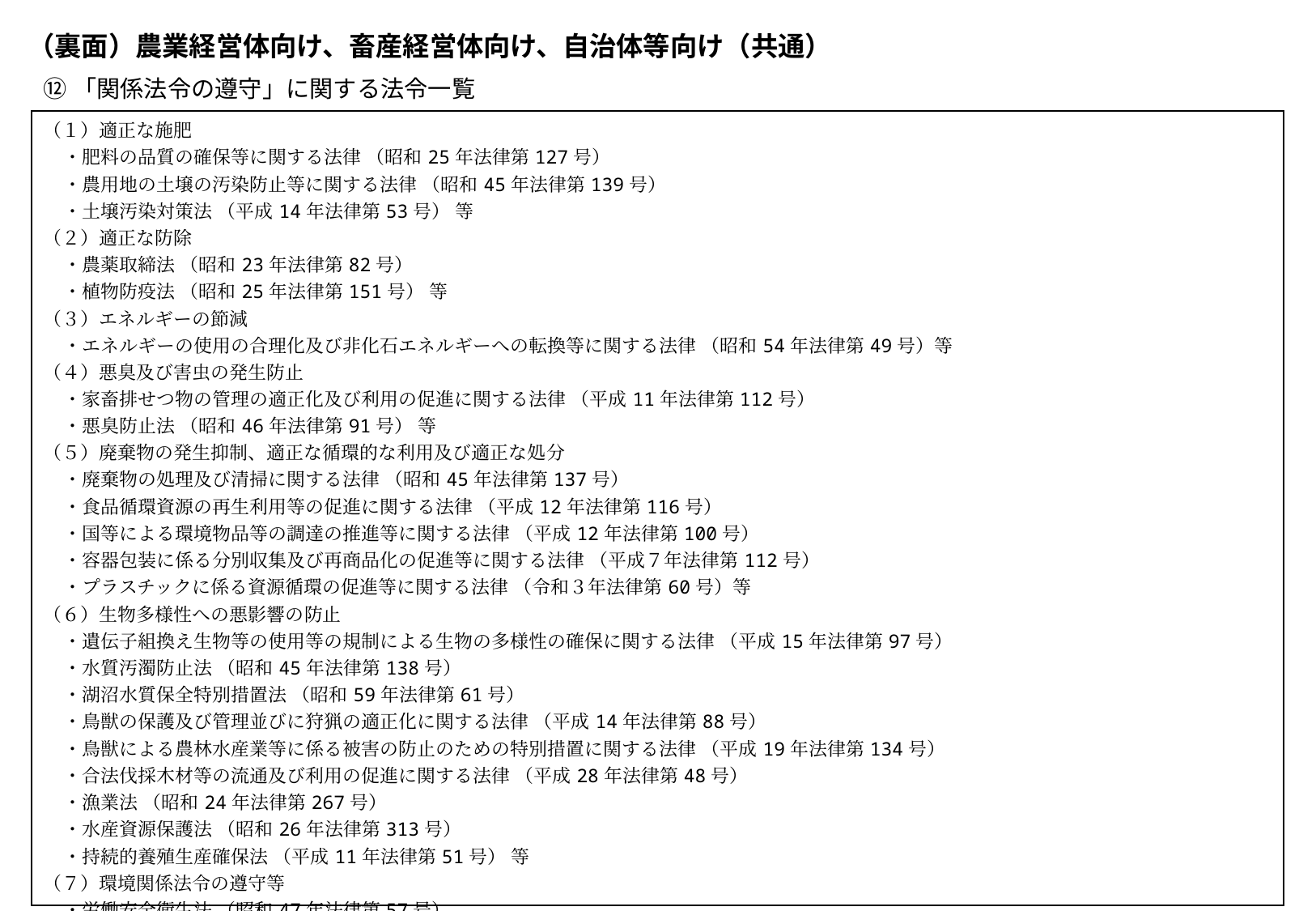

（裏面）農業経営体向け、畜産経営体向け、自治体等向け（共通）
⑫「関係法令の遵守」に関する法令一覧

| （１）適正な施肥 ・肥料の品質の確保等に関する法律 （昭和25年法律第127号） ・農用地の土壌の汚染防止等に関する法律 （昭和45年法律第139号） ・土壌汚染対策法 （平成14年法律第53号） 等 （２）適正な防除 ・農薬取締法 （昭和23年法律第82号） ・植物防疫法 （昭和25年法律第151号） 等 （３）エネルギーの節減 ・エネルギーの使用の合理化及び非化石エネルギーへの転換等に関する法律 （昭和54年法律第49号）等 （４）悪臭及び害虫の発生防止 ・家畜排せつ物の管理の適正化及び利用の促進に関する法律 （平成11年法律第112号） ・悪臭防止法 （昭和46年法律第91号） 等 （５）廃棄物の発生抑制、適正な循環的な利用及び適正な処分 ・廃棄物の処理及び清掃に関する法律 （昭和45年法律第137号） ・食品循環資源の再生利用等の促進に関する法律 （平成12年法律第116号） ・国等による環境物品等の調達の推進等に関する法律 （平成12年法律第100号） ・容器包装に係る分別収集及び再商品化の促進等に関する法律 （平成７年法律第112号） ・プラスチックに係る資源循環の促進等に関する法律 （令和３年法律第60号）等 （６）生物多様性への悪影響の防止 ・遺伝子組換え生物等の使用等の規制による生物の多様性の確保に関する法律 （平成15年法律第97号） ・水質汚濁防止法 （昭和45年法律第138号） ・湖沼水質保全特別措置法 （昭和59年法律第61号） ・鳥獣の保護及び管理並びに狩猟の適正化に関する法律 （平成14年法律第88号） ・鳥獣による農林水産業等に係る被害の防止のための特別措置に関する法律 （平成19年法律第134号） ・合法伐採木材等の流通及び利用の促進に関する法律 （平成28年法律第48号） ・漁業法 （昭和24年法律第267号） ・水産資源保護法 （昭和26年法律第313号） ・持続的養殖生産確保法 （平成11年法律第51号） 等 （７）環境関係法令の遵守等 ・労働安全衛生法 （昭和47年法律第57号） ・環境影響評価法 （平成９年法律第81号） ・地球温暖化対策の推進に関する法律 （平成10年法律第117号） ・国等における温室効果ガス等の排出の削減に配慮した契約の推進に関する法律 （平成19年法律第56号） ・土地改良法 （昭和24年法律第195号） ・森林法 （昭和26年法律第249号） 等 |
| --- |